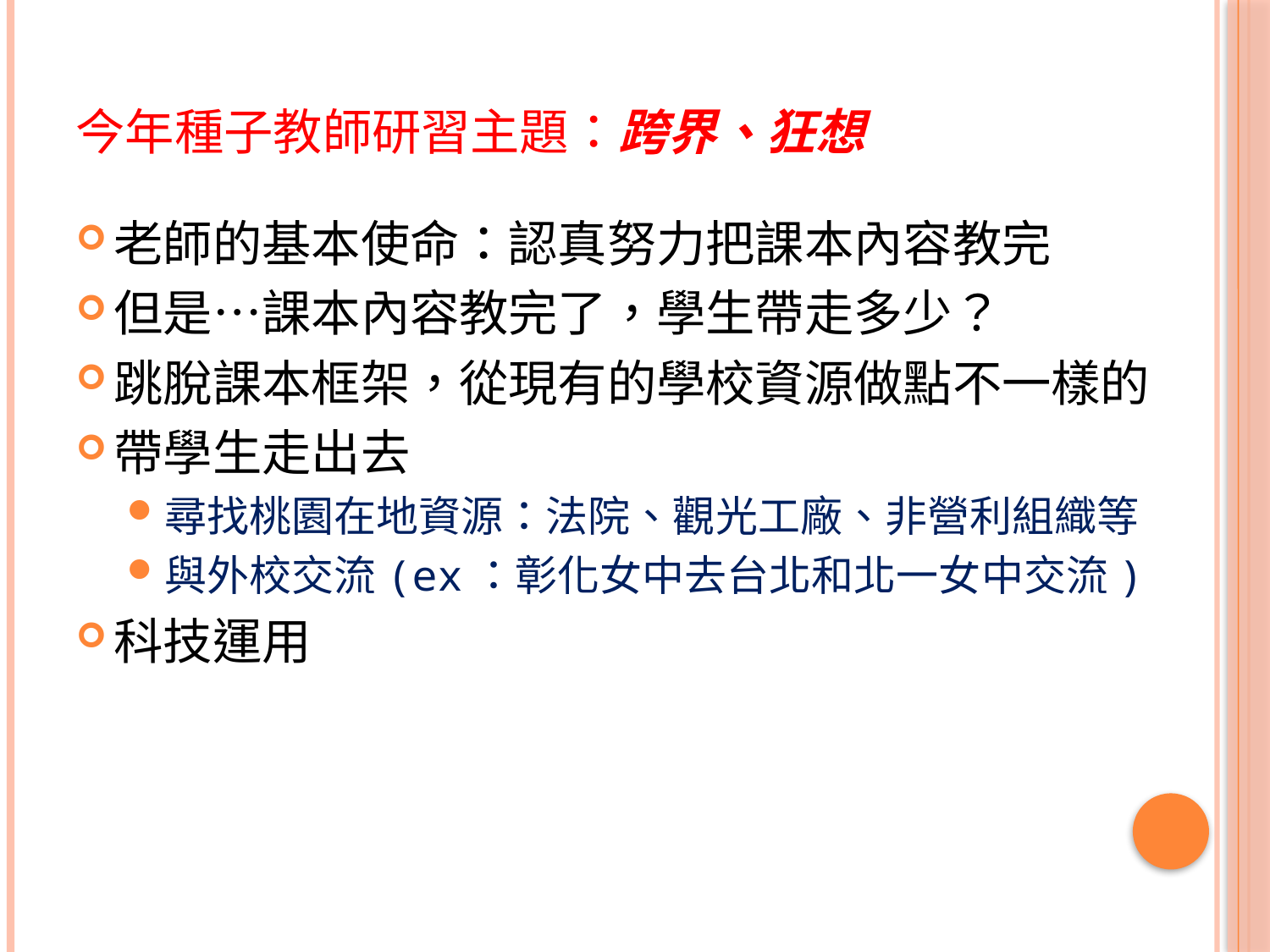

# 今年種子教師研習主題：跨界、狂想
老師的基本使命：認真努力把課本內容教完
但是…課本內容教完了，學生帶走多少？
跳脫課本框架，從現有的學校資源做點不一樣的
帶學生走出去
尋找桃園在地資源：法院、觀光工廠、非營利組織等
與外校交流(ex：彰化女中去台北和北一女中交流)
科技運用